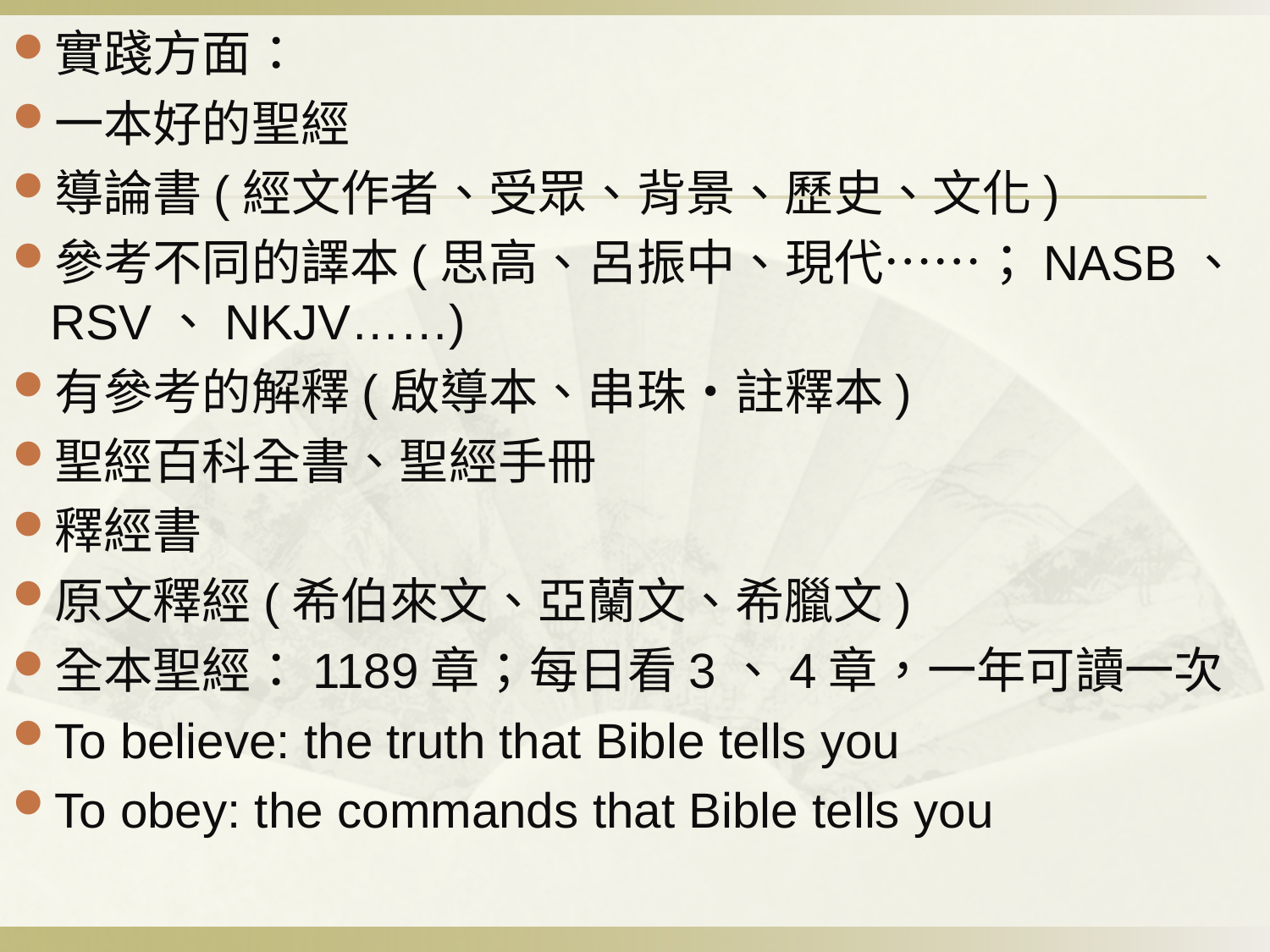

實踐方面：
一本好的聖經
導論書(經文作者、受眾、背景、歷史、文化)
參考不同的譯本(思高、呂振中、現代……；NASB、RSV、NKJV……)
有參考的解釋(啟導本、串珠‧註釋本)
聖經百科全書、聖經手冊
釋經書
原文釋經(希伯來文、亞蘭文、希臘文)
全本聖經：1189章；每日看3、4章，一年可讀一次
To believe: the truth that Bible tells you
To obey: the commands that Bible tells you